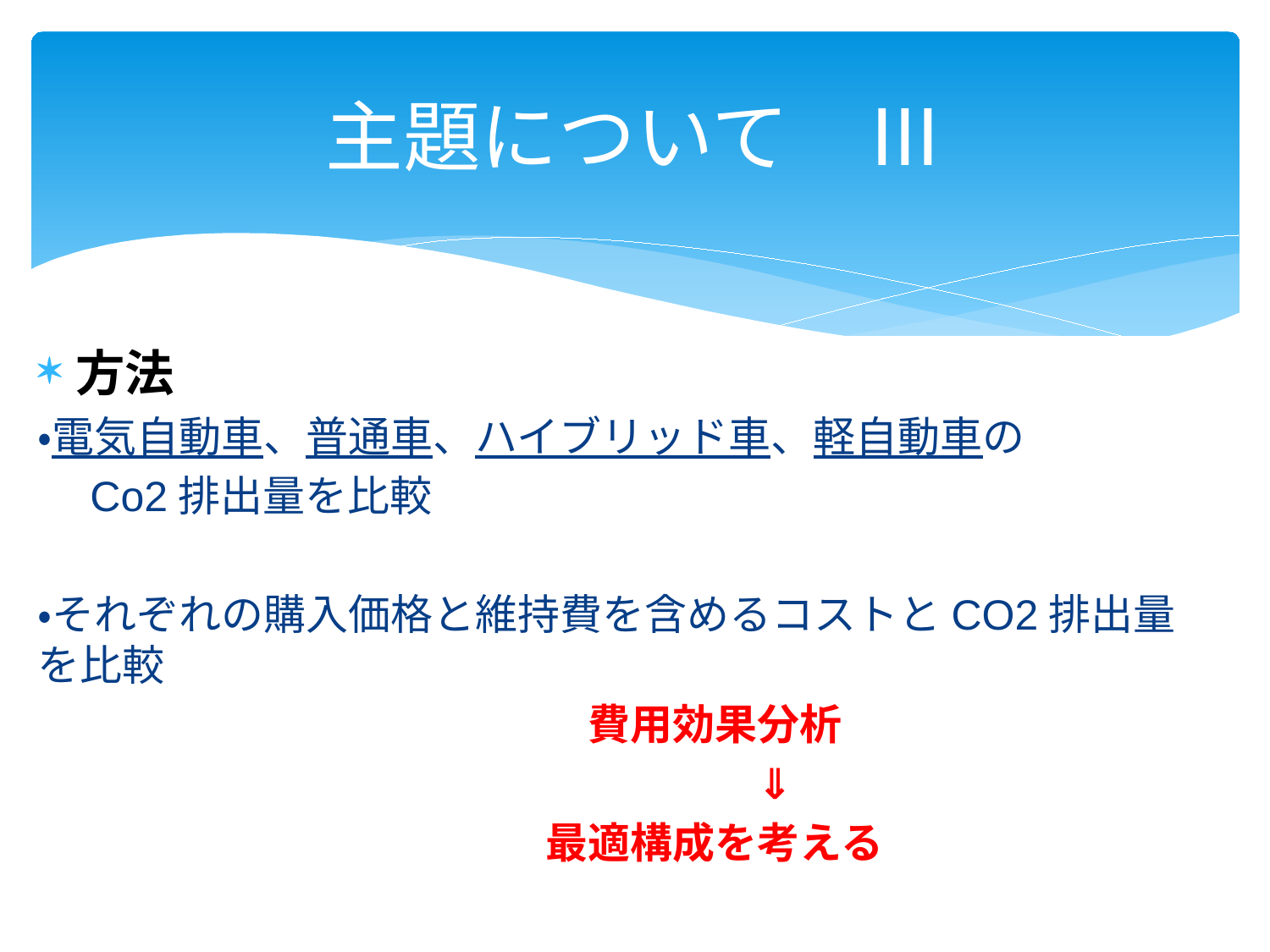

# 主題について　Ⅲ
方法
・電気自動車、普通車、ハイブリッド車、軽自動車の
　Co2排出量を比較

・それぞれの購入価格と維持費を含めるコストとCO2排出量を比較
　　　　　　　　　　　　　費用効果分析
　　　　　　　　　　　　　　　　　⇓
　　　　　　　　　　　　最適構成を考える